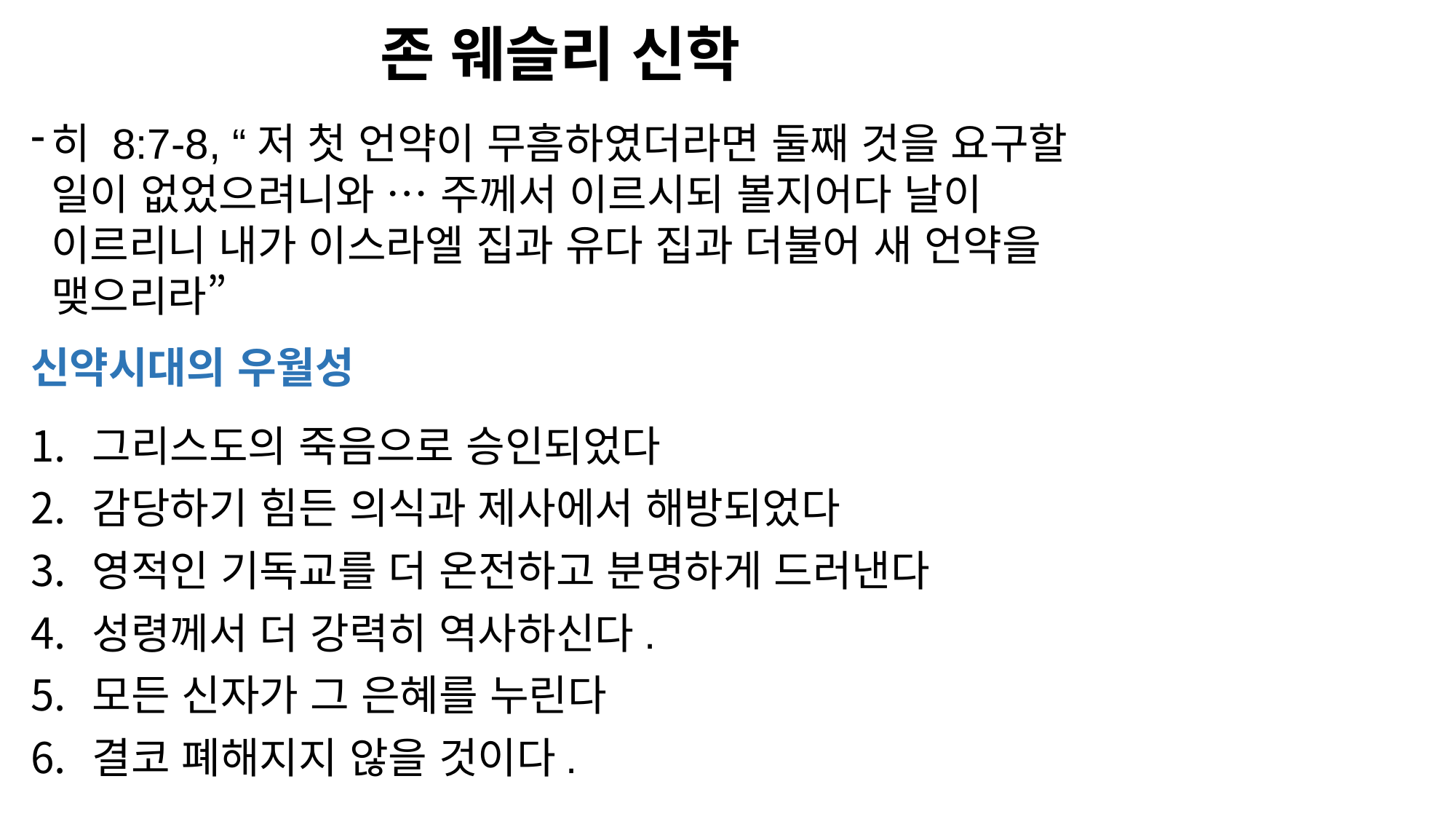

# 존 웨슬리 신학
히 8:7-8, “저 첫 언약이 무흠하였더라면 둘째 것을 요구할 일이 없었으려니와 … 주께서 이르시되 볼지어다 날이 이르리니 내가 이스라엘 집과 유다 집과 더불어 새 언약을 맺으리라”

신약시대의 우월성

그리스도의 죽음으로 승인되었다
감당하기 힘든 의식과 제사에서 해방되었다
영적인 기독교를 더 온전하고 분명하게 드러낸다
성령께서 더 강력히 역사하신다.
모든 신자가 그 은혜를 누린다
결코 폐해지지 않을 것이다.